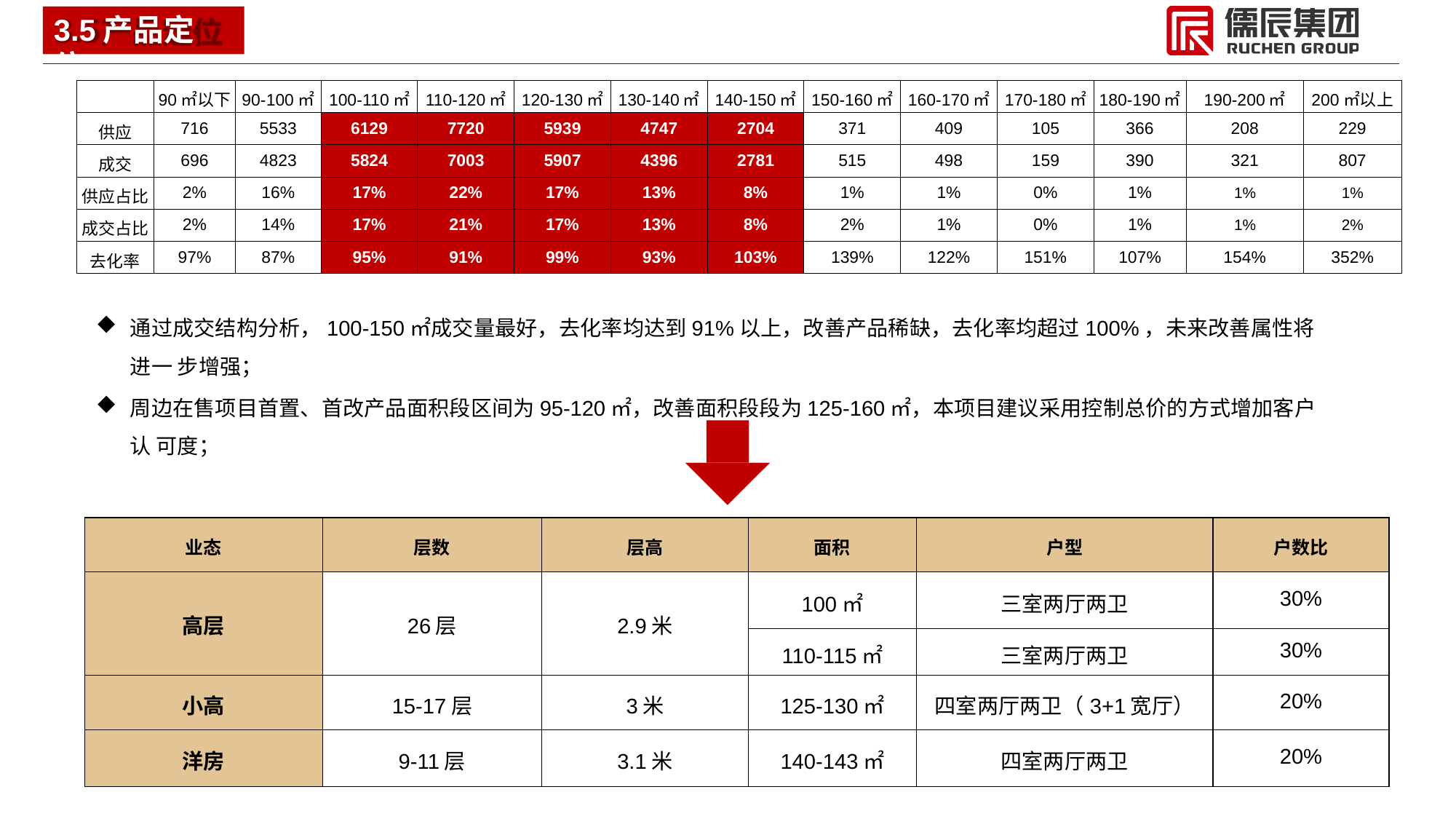

# 3.5产品定位

|  | 90㎡以下 | 90-100㎡ | 100-110㎡ | 110-120㎡ | 120-130㎡ | 130-140㎡ | 140-150㎡ | 150-160㎡ | 160-170㎡ | 170-180㎡ | 180-190㎡ | 190-200㎡ | 200㎡以上 |
| --- | --- | --- | --- | --- | --- | --- | --- | --- | --- | --- | --- | --- | --- |
| 供应 | 716 | 5533 | 6129 | 7720 | 5939 | 4747 | 2704 | 371 | 409 | 105 | 366 | 208 | 229 |
| 成交 | 696 | 4823 | 5824 | 7003 | 5907 | 4396 | 2781 | 515 | 498 | 159 | 390 | 321 | 807 |
| 供应占比 | 2% | 16% | 17% | 22% | 17% | 13% | 8% | 1% | 1% | 0% | 1% | 1% | 1% |
| 成交占比 | 2% | 14% | 17% | 21% | 17% | 13% | 8% | 2% | 1% | 0% | 1% | 1% | 2% |
| 去化率 | 97% | 87% | 95% | 91% | 99% | 93% | 103% | 139% | 122% | 151% | 107% | 154% | 352% |
通过成交结构分析，100-150㎡成交量最好，去化率均达到91%以上，改善产品稀缺，去化率均超过100%，未来改善属性将进一 步增强；
周边在售项目首置、首改产品面积段区间为95-120㎡，改善面积段段为125-160㎡，本项目建议采用控制总价的方式增加客户认 可度；

| 业态 | 层数 | 层高 | 面积 | 户型 | 户数比 |
| --- | --- | --- | --- | --- | --- |
| 高层 | 26层 | 2.9米 | 100㎡ | 三室两厅两卫 | 30% |
|  |  |  | 110-115㎡ | 三室两厅两卫 | 30% |
| 小高 | 15-17层 | 3米 | 125-130㎡ | 四室两厅两卫（3+1宽厅） | 20% |
| 洋房 | 9-11层 | 3.1米 | 140-143㎡ | 四室两厅两卫 | 20% |